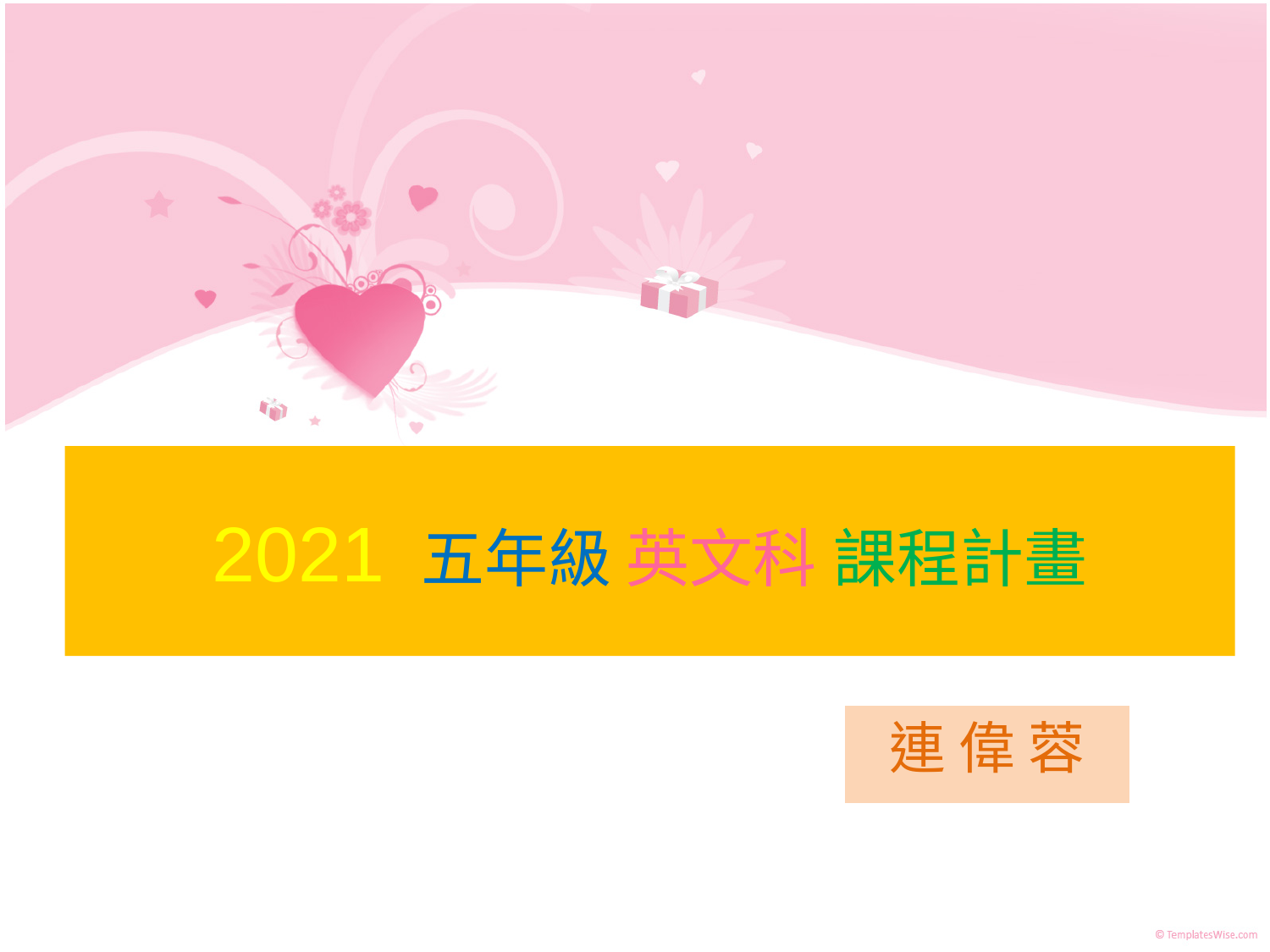

# 2021 五年級 英文科 課程計畫
連 偉 蓉